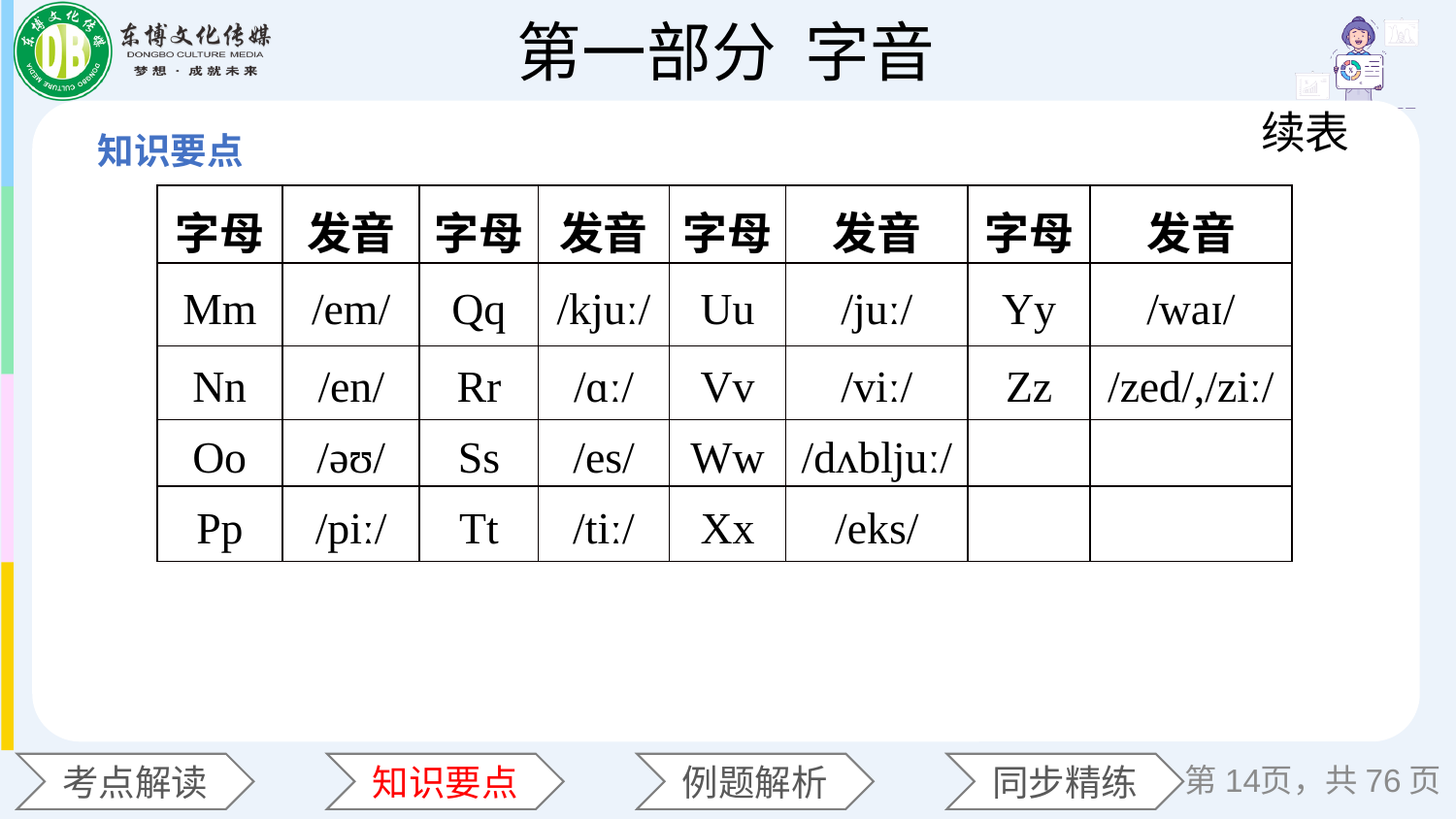

续表

| 字母 | 发音 | 字母 | 发音 | 字母 | 发音 | 字母 | 发音 |
| --- | --- | --- | --- | --- | --- | --- | --- |
| Mm | /em/ | Qq | /kjuː/ | Uu | /juː/ | Yy | /waɪ/ |
| Nn | /en/ | Rr | /ɑː/ | Vv | /viː/ | Zz | /zed/,/ziː/ |
| Oo | /əʊ/ | Ss | /es/ | Ww | /dʌbljuː/ |  |  |
| Pp | /piː/ | Tt | /tiː/ | Xx | /eks/ |  |  |
第14页，共76页